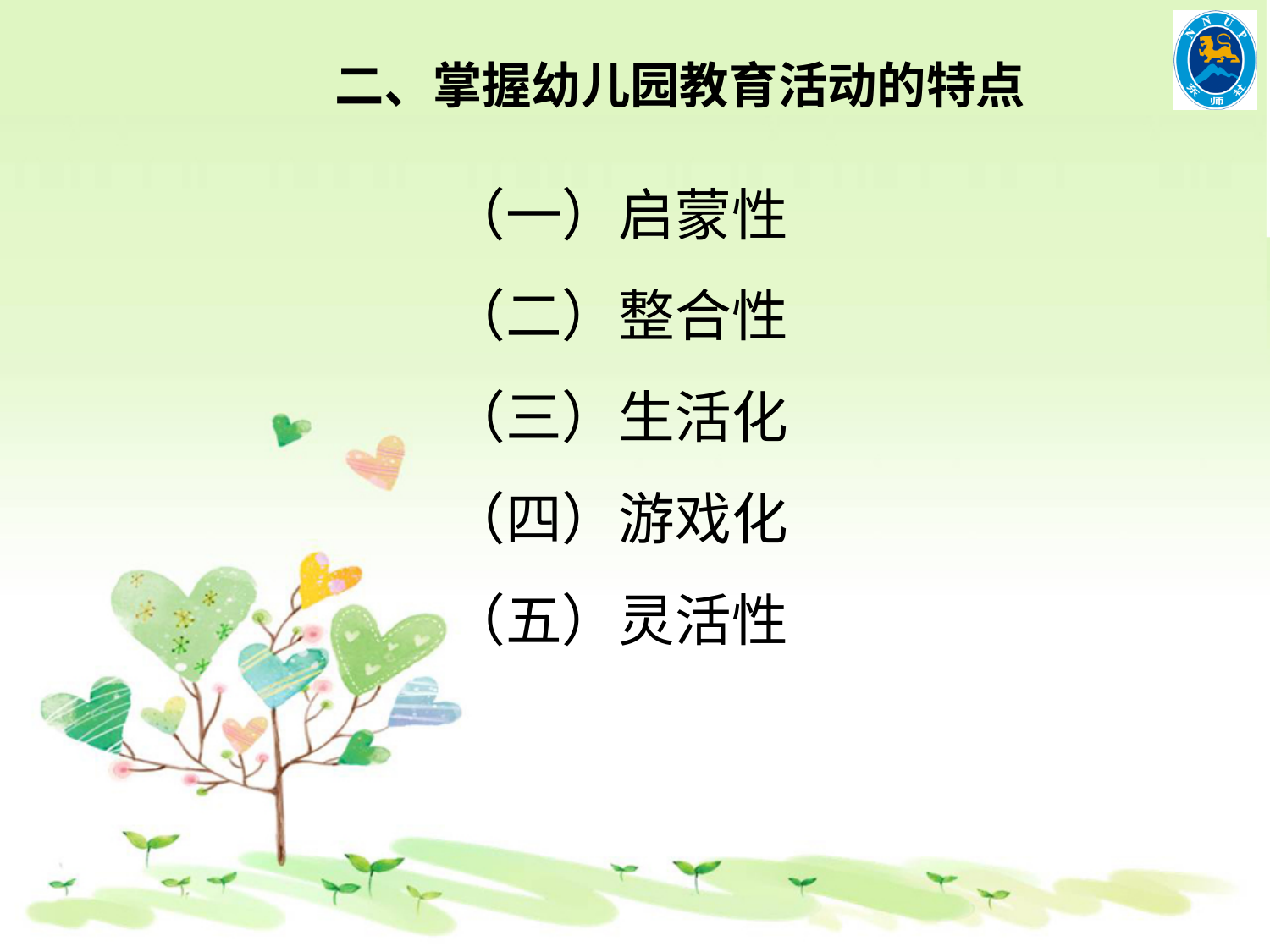

二、掌握幼儿园教育活动的特点
（一）启蒙性
（二）整合性
（三）生活化
（四）游戏化
（五）灵活性